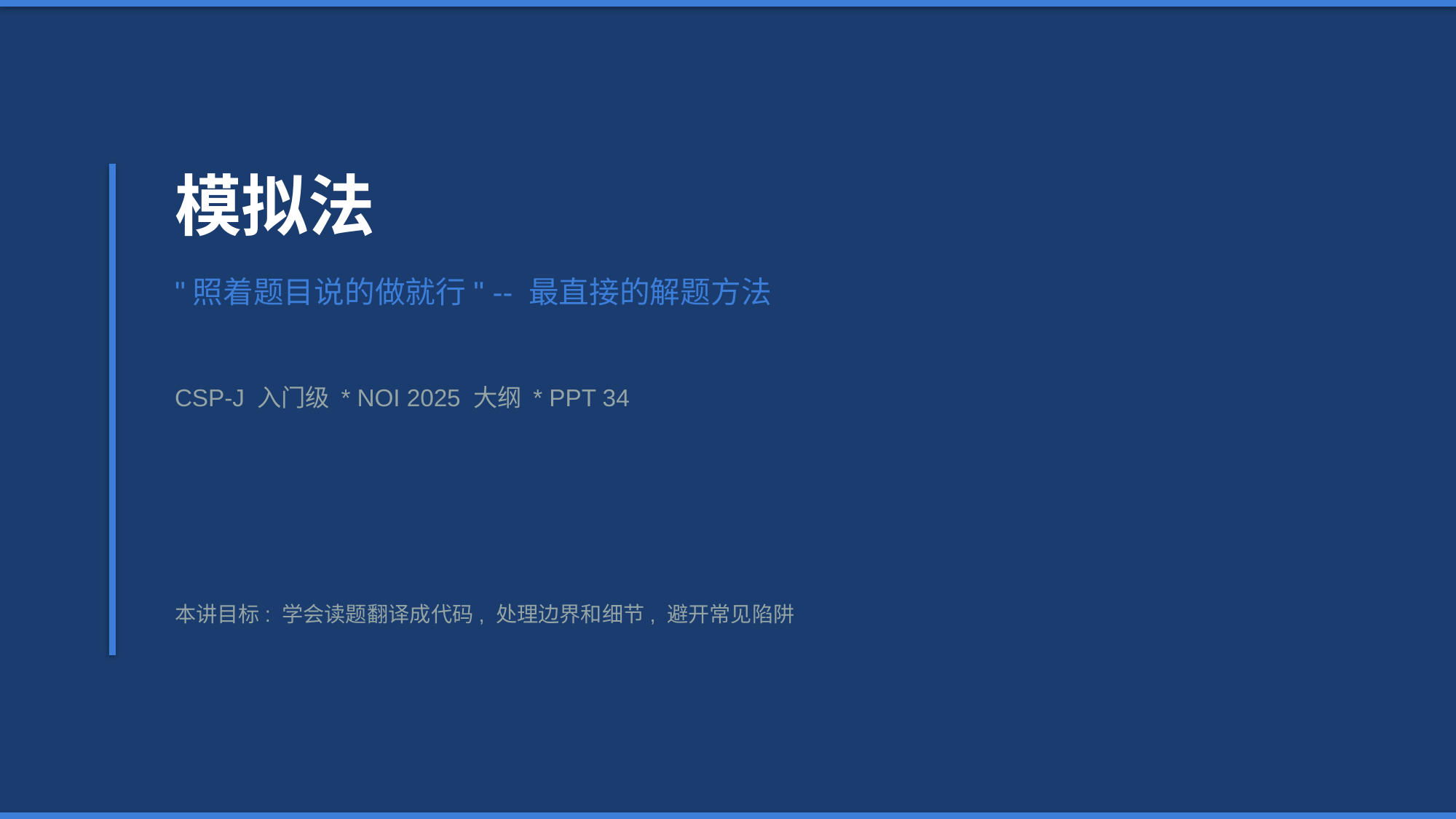

模拟法
"照着题目说的做就行" -- 最直接的解题方法
CSP-J 入门级 * NOI 2025 大纲 * PPT 34
本讲目标: 学会读题翻译成代码, 处理边界和细节, 避开常见陷阱